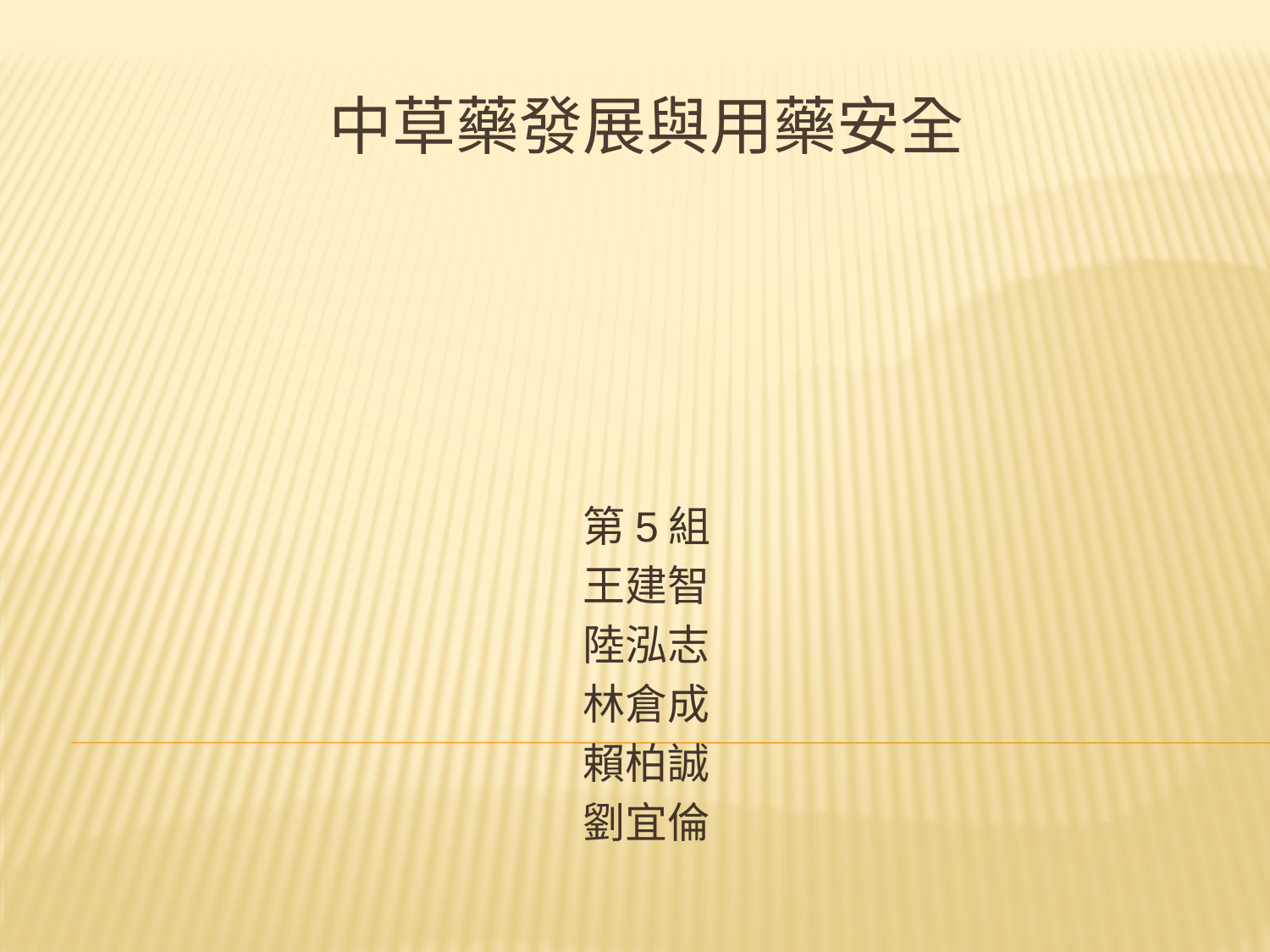

# 中草藥發展與用藥安全
第5組
王建智
陸泓志
林倉成
賴柏誠
劉宜倫